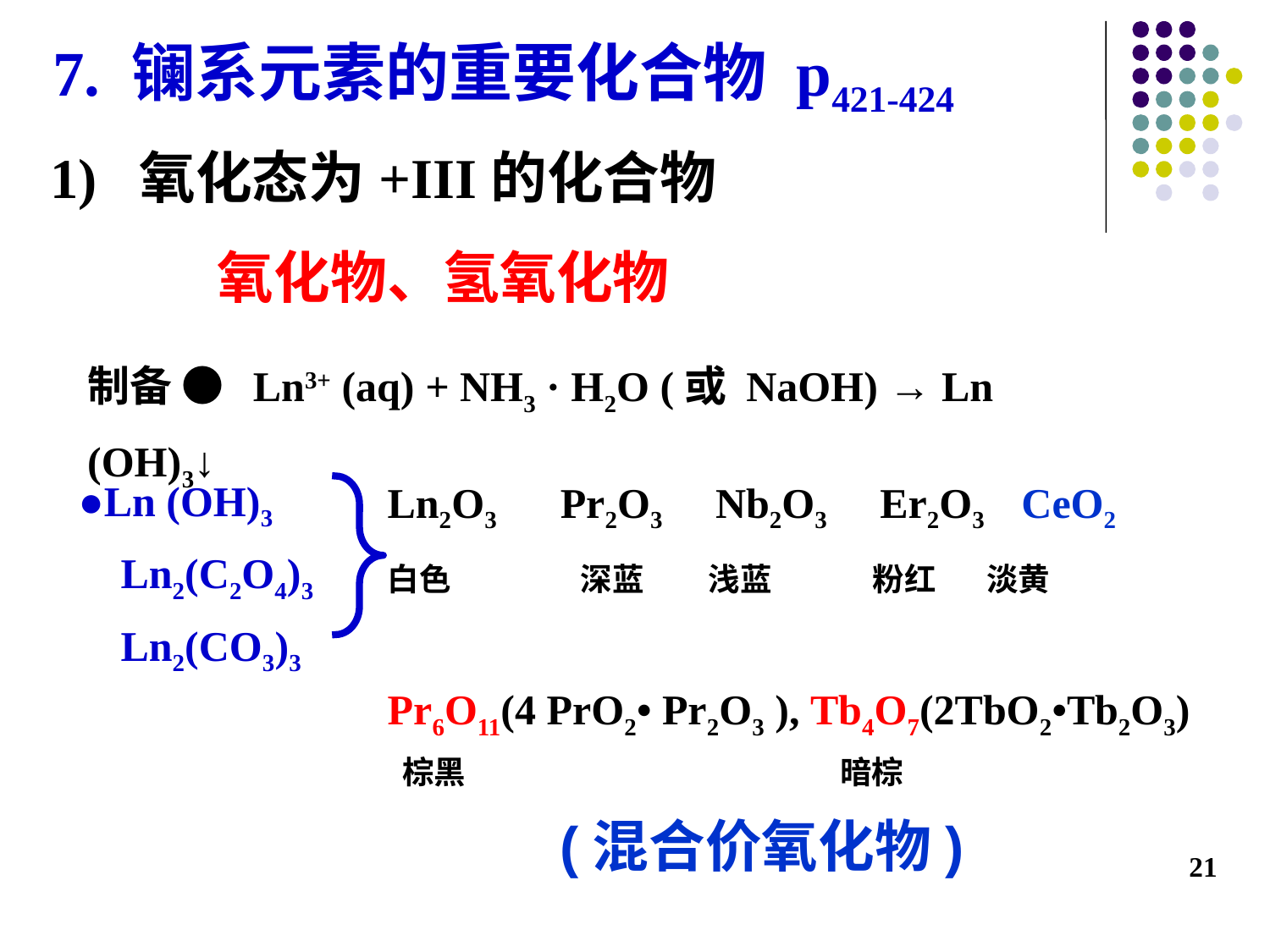

7. 镧系元素的重要化合物 p421-424
1)  氧化态为+III的化合物

Ln2O3      Pr2O3     Nb2O3     Er2O3      CeO2
白色                  深蓝         浅蓝              粉红       淡黄

Pr6O11(4 PrO2• Pr2O3 ), Tb4O7(2TbO2•Tb2O3)
 棕黑                                                    暗棕
           (混合价氧化物)
●Ln (OH)3
    Ln2(C2O4)3
    Ln2(CO3)3

氧化物、氢氧化物
制备 ●  Ln3+ (aq) + NH3 · H2O (或 NaOH) → Ln (OH)3↓

21